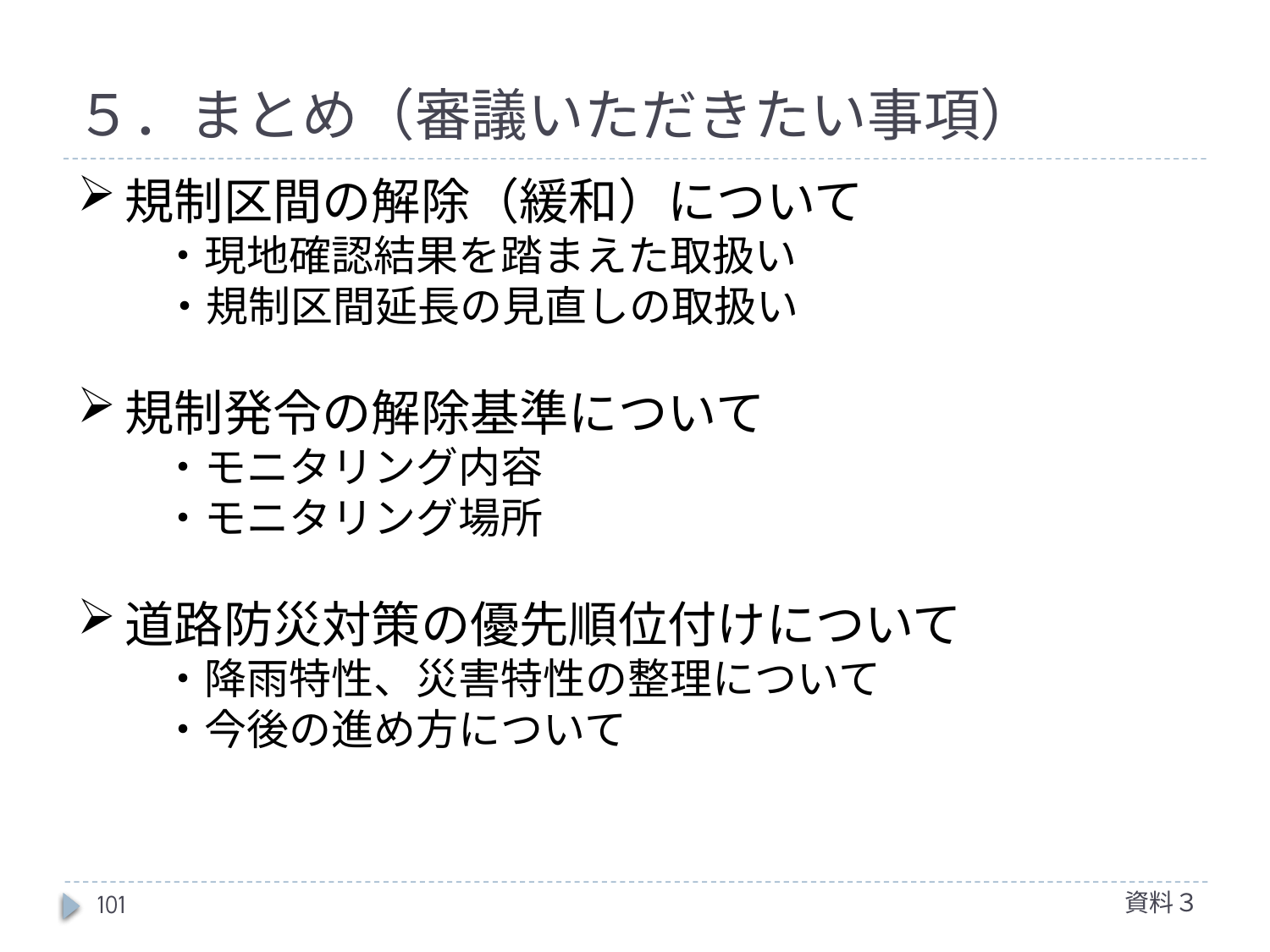

# ５．まとめ（審議いただきたい事項）
規制区間の解除（緩和）について
　　・現地確認結果を踏まえた取扱い
	・規制区間延長の見直しの取扱い

規制発令の解除基準について
　　・モニタリング内容
　　・モニタリング場所

道路防災対策の優先順位付けについて
　　・降雨特性、災害特性の整理について
　　・今後の進め方について
資料３
101